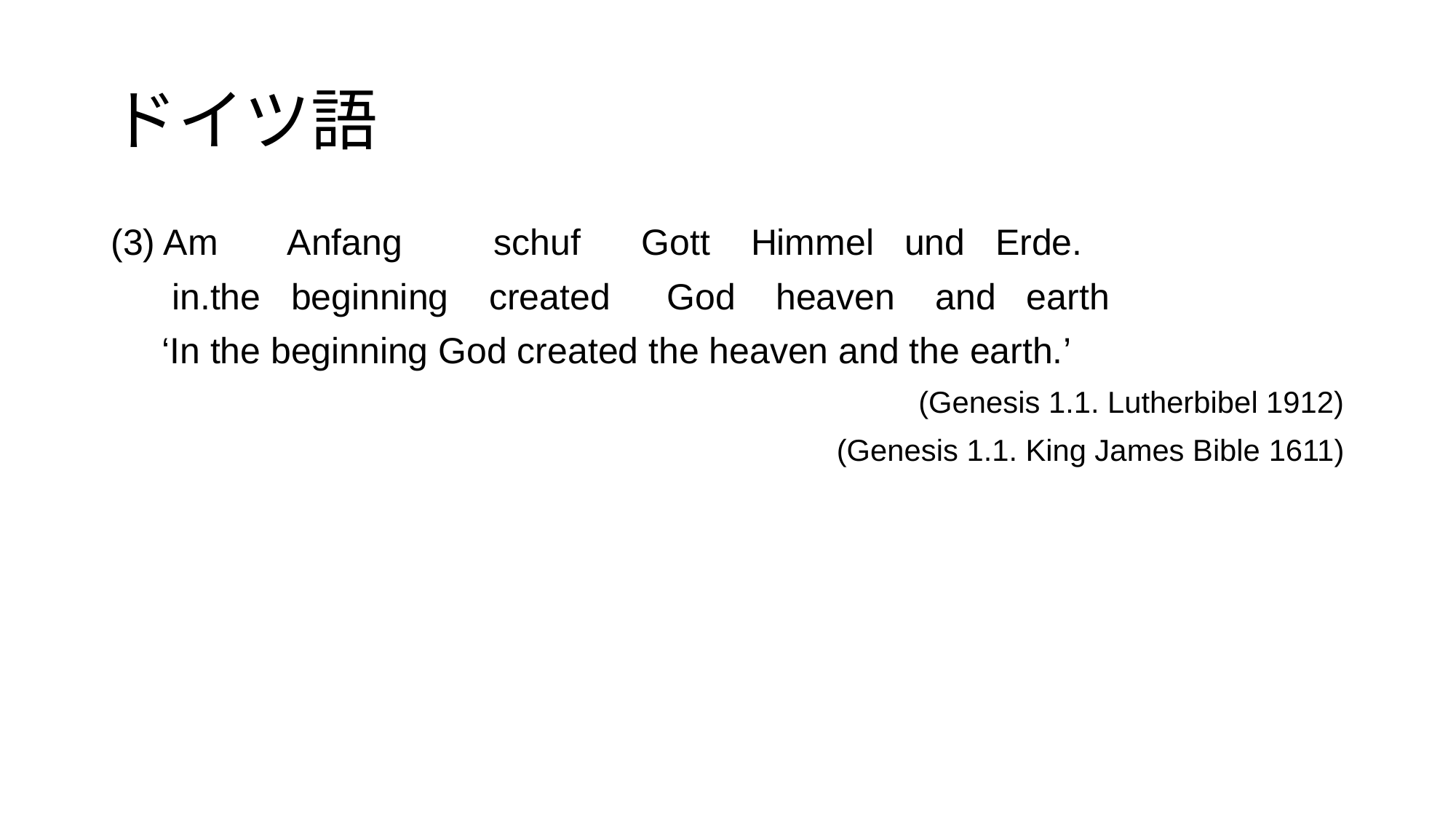

# ドイツ語
(3) Am       Anfang         schuf      Gott    Himmel   und   Erde.
      in.the   beginning    created	 God	 heaven    and   earth
     ‘In the beginning God created the heaven and the earth.’
(Genesis 1.1. Lutherbibel 1912)
(Genesis 1.1. King James Bible 1611)